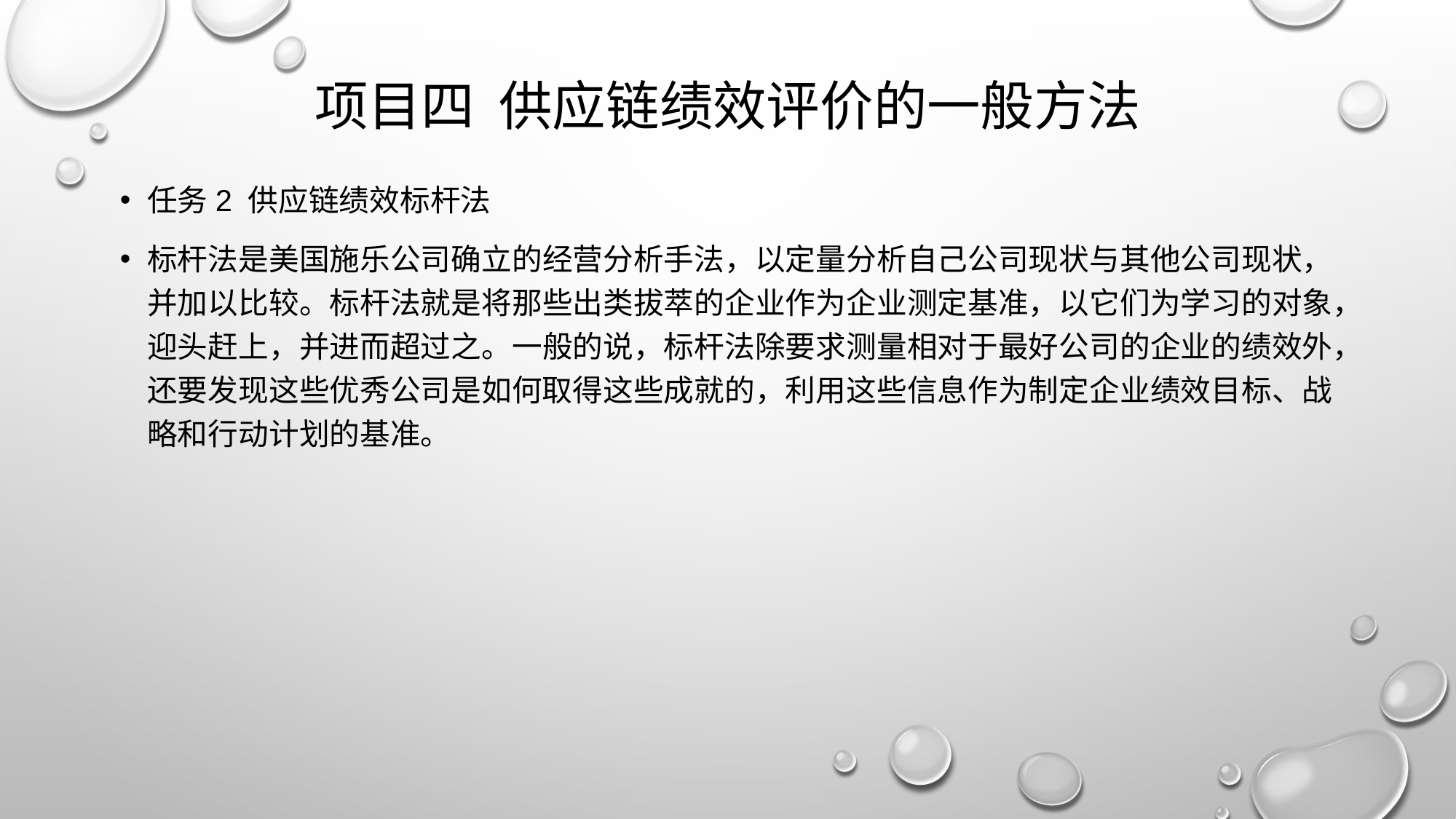

# 项目四  供应链绩效评价的一般方法
任务2 供应链绩效标杆法
标杆法是美国施乐公司确立的经营分析手法，以定量分析自己公司现状与其他公司现状，并加以比较。标杆法就是将那些出类拔萃的企业作为企业测定基准，以它们为学习的对象，迎头赶上，并进而超过之。一般的说，标杆法除要求测量相对于最好公司的企业的绩效外，还要发现这些优秀公司是如何取得这些成就的，利用这些信息作为制定企业绩效目标、战略和行动计划的基准。